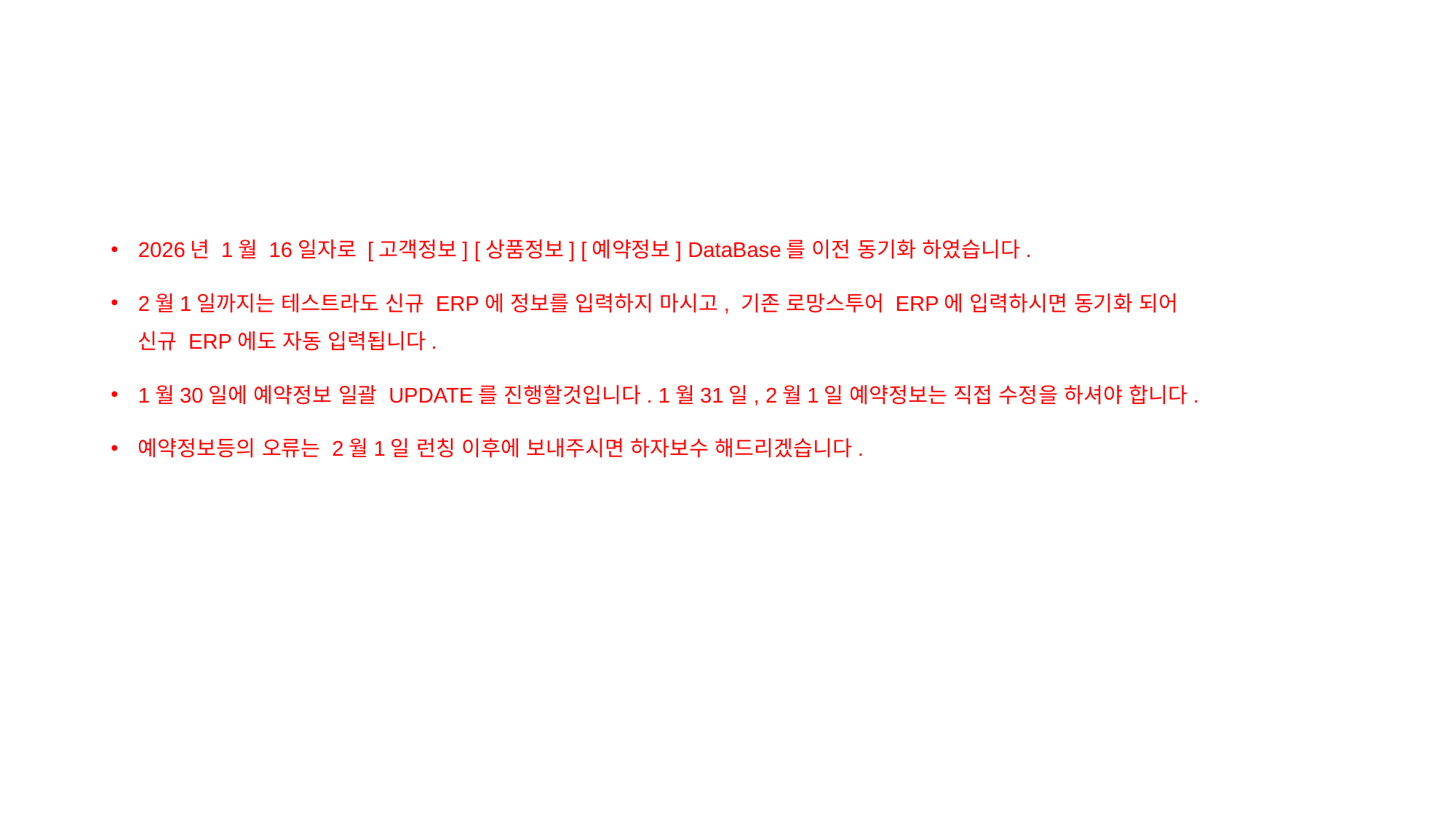

2026년 1월 16일자로 [고객정보] [상품정보] [예약정보] DataBase를 이전 동기화 하였습니다.
2월1일까지는 테스트라도 신규 ERP에 정보를 입력하지 마시고, 기존 로망스투어 ERP에 입력하시면 동기화 되어
신규 ERP에도 자동 입력됩니다.
1월30일에 예약정보 일괄 UPDATE를 진행할것입니다. 1월31일, 2월1일 예약정보는 직접 수정을 하셔야 합니다.
예약정보등의 오류는 2월1일 런칭 이후에 보내주시면 하자보수 해드리겠습니다.